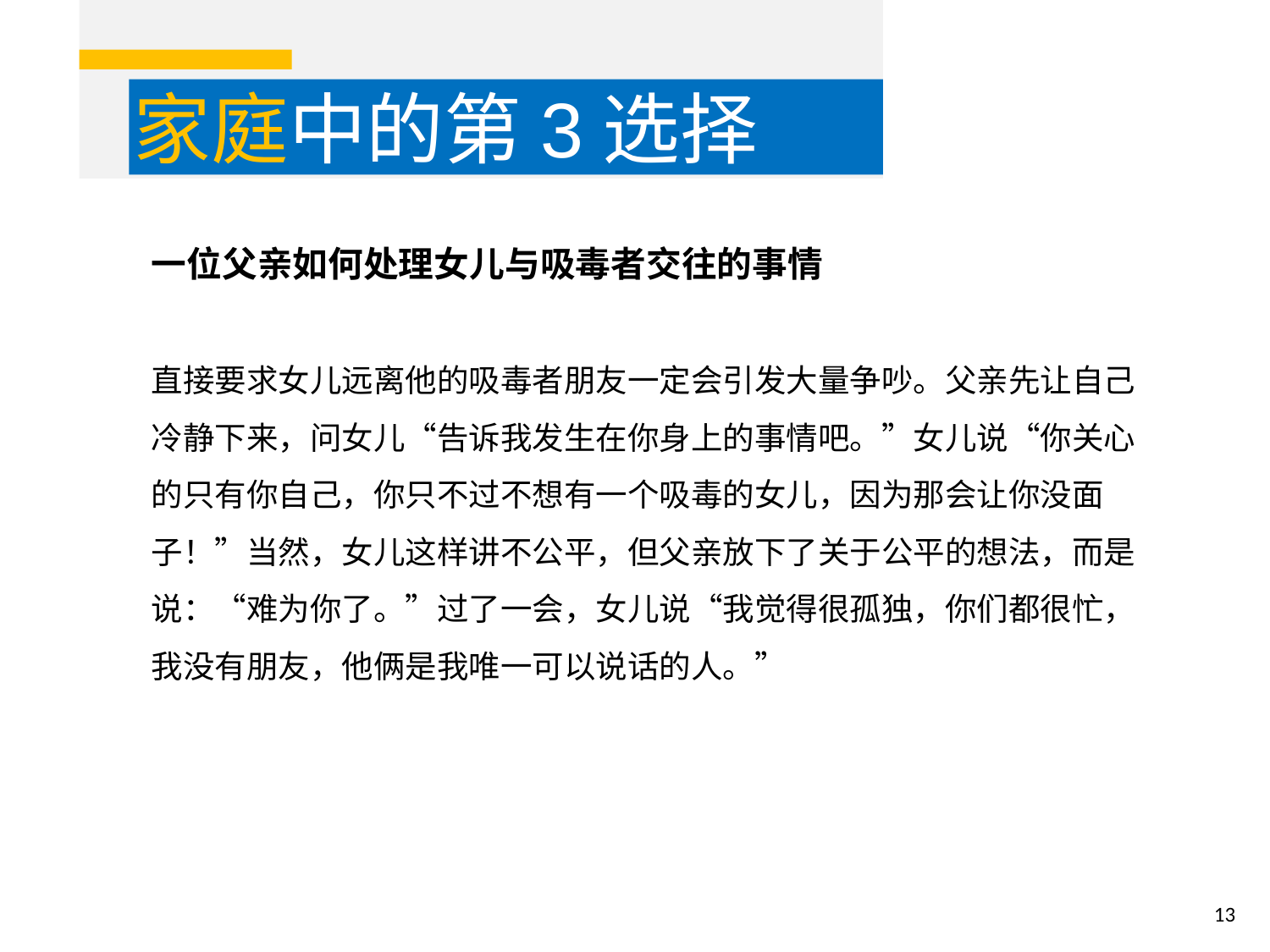

家庭中的第3选择

一位父亲如何处理女儿与吸毒者交往的事情

直接要求女儿远离他的吸毒者朋友一定会引发大量争吵。父亲先让自己冷静下来，问女儿“告诉我发生在你身上的事情吧。”女儿说“你关心的只有你自己，你只不过不想有一个吸毒的女儿，因为那会让你没面子！”当然，女儿这样讲不公平，但父亲放下了关于公平的想法，而是说：“难为你了。”过了一会，女儿说“我觉得很孤独，你们都很忙，我没有朋友，他俩是我唯一可以说话的人。”